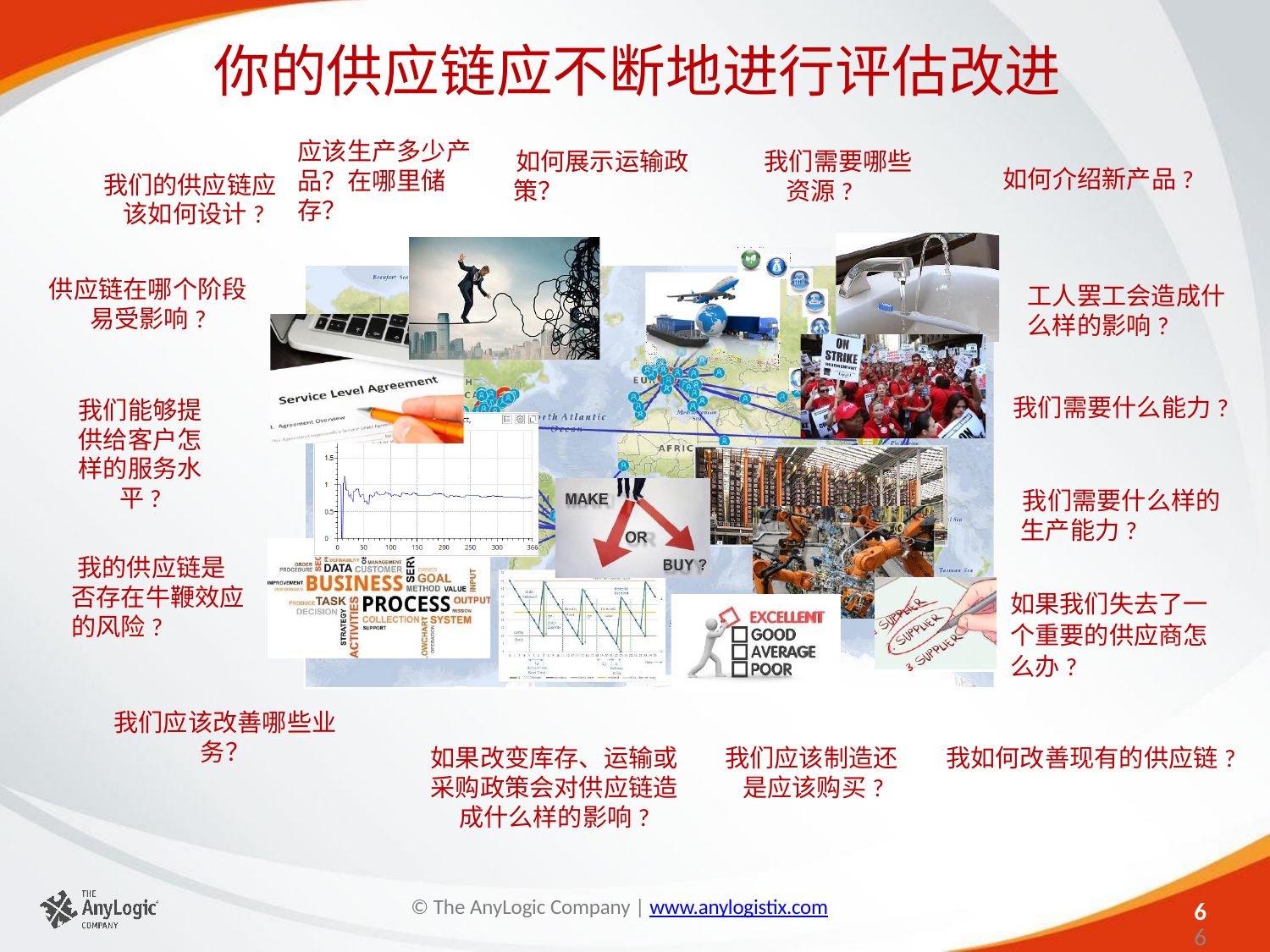

# 你的供应链应不断地进行评估改进
应该生产多少产品？在哪里储存？
我们需要哪些资源?
如何展示运输政策？
如何介绍新产品?
我们的供应链应该如何设计?

供应链在哪个阶段易受影响?
工人罢工会造成什么样的影响?

我们需要什么能力?
我们能够提供给客户怎样的服务水平?

我们需要什么样的生产能力?

我的供应链是否存在牛鞭效应的风险?

如果我们失去了一
个重要的供应商怎
么办?

我们应该改善哪些业务？
如果改变库存、运输或采购政策会对供应链造成什么样的影响?
我如何改善现有的供应链?
我们应该制造还是应该购买?
© The AnyLogic Company | www.anylogistix.com
66